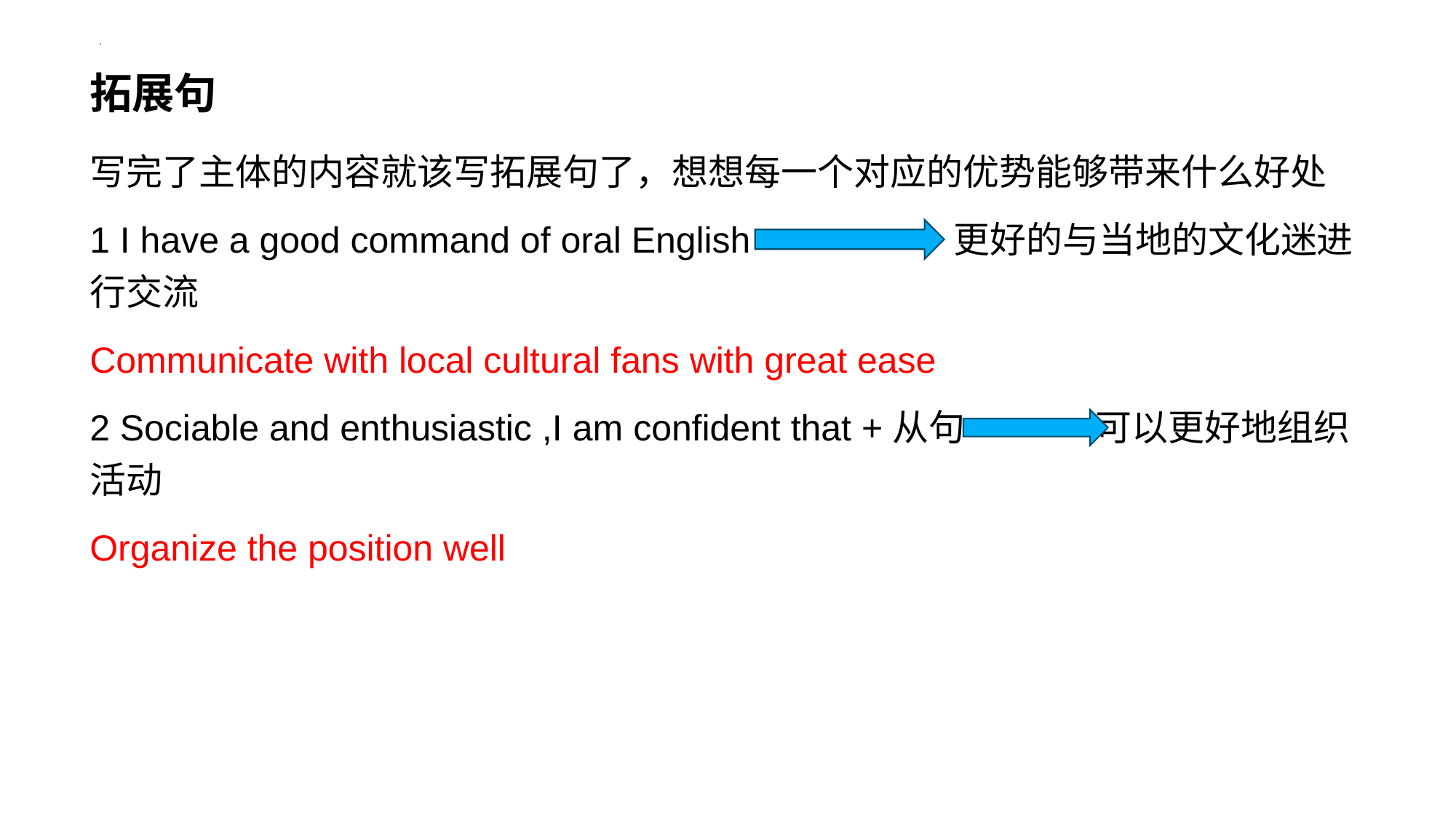

# 拓展句
写完了主体的内容就该写拓展句了，想想每一个对应的优势能够带来什么好处
1 I have a good command of oral English                   更好的与当地的文化迷进行交流
Communicate with local cultural fans with great ease
2 Sociable and enthusiastic ,I am confident that +从句                可以更好地组织活动
Organize the position well